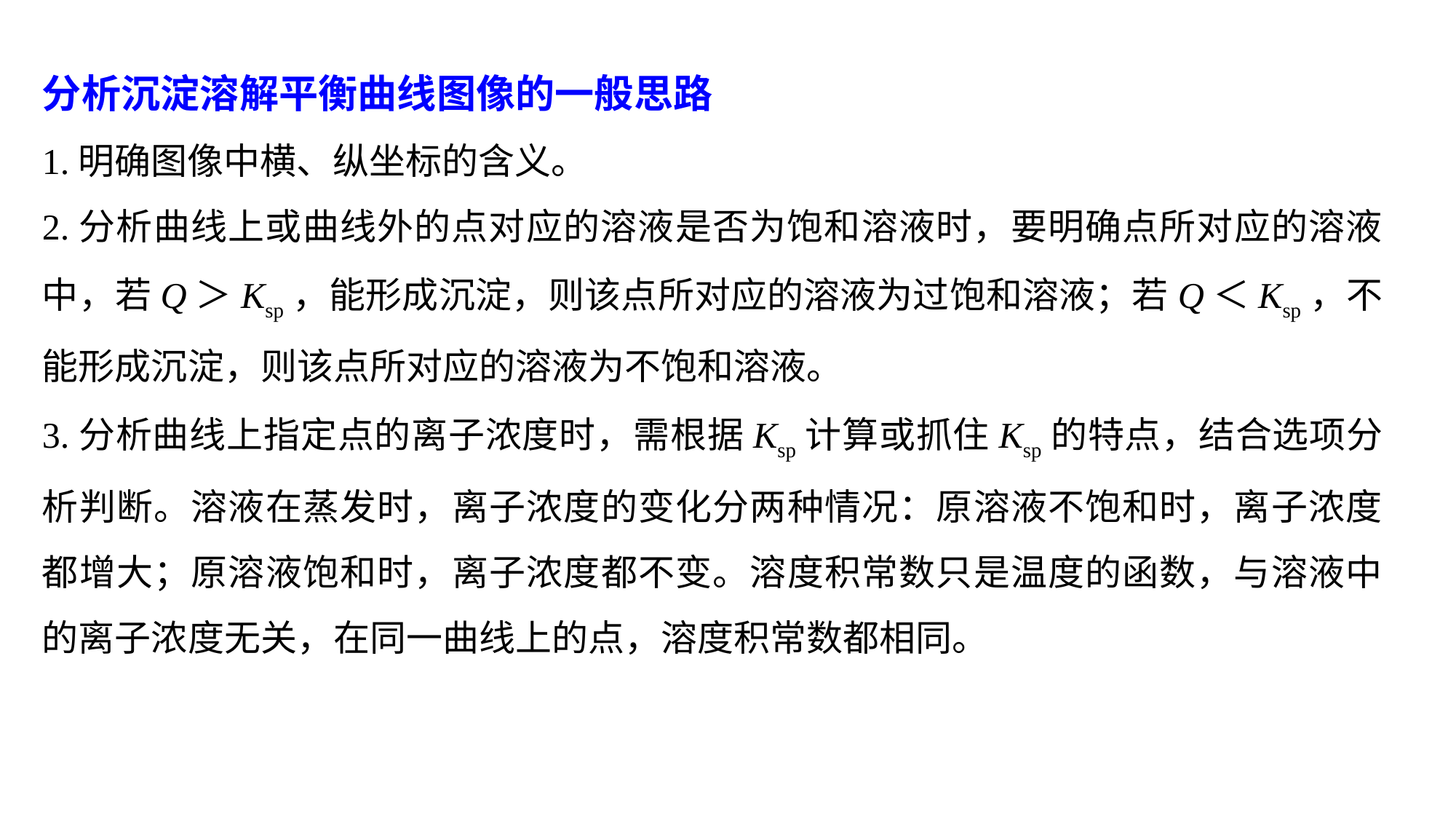

分析沉淀溶解平衡曲线图像的一般思路
1.明确图像中横、纵坐标的含义。
2.分析曲线上或曲线外的点对应的溶液是否为饱和溶液时，要明确点所对应的溶液中，若Q＞Ksp，能形成沉淀，则该点所对应的溶液为过饱和溶液；若Q＜Ksp，不能形成沉淀，则该点所对应的溶液为不饱和溶液。
3.分析曲线上指定点的离子浓度时，需根据Ksp计算或抓住Ksp的特点，结合选项分析判断。溶液在蒸发时，离子浓度的变化分两种情况：原溶液不饱和时，离子浓度都增大；原溶液饱和时，离子浓度都不变。溶度积常数只是温度的函数，与溶液中的离子浓度无关，在同一曲线上的点，溶度积常数都相同。